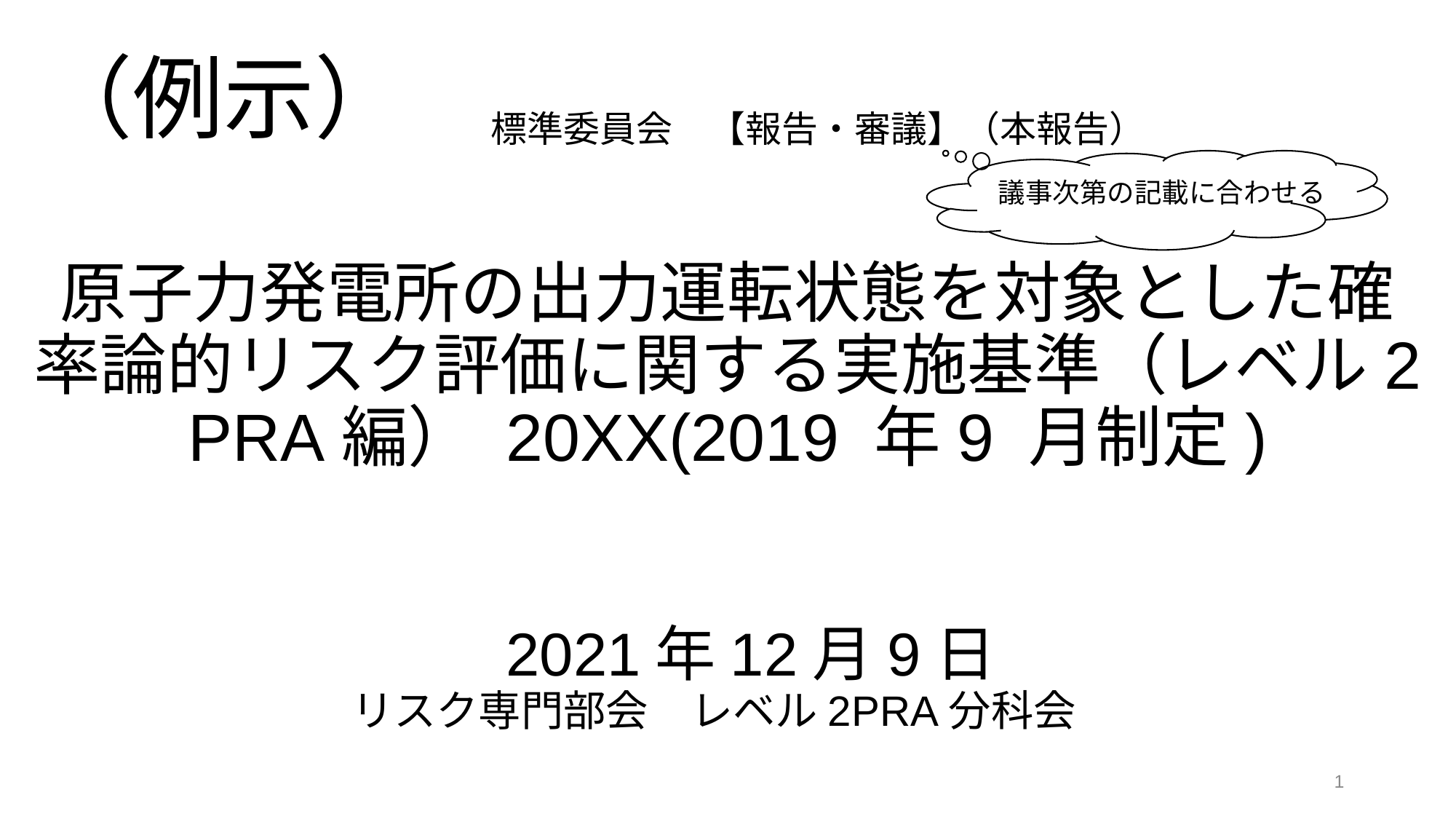

（例示）
標準委員会　【報告・審議】（本報告）

議事次第の記載に合わせる
# 原子力発電所の出力運転状態を対象とした確率論的リスク評価に関する実施基準（レベル2 PRA編） 20XX(2019 年9 月制定)
　2021年12月9日
リスク専門部会　レベル2PRA分科会
1